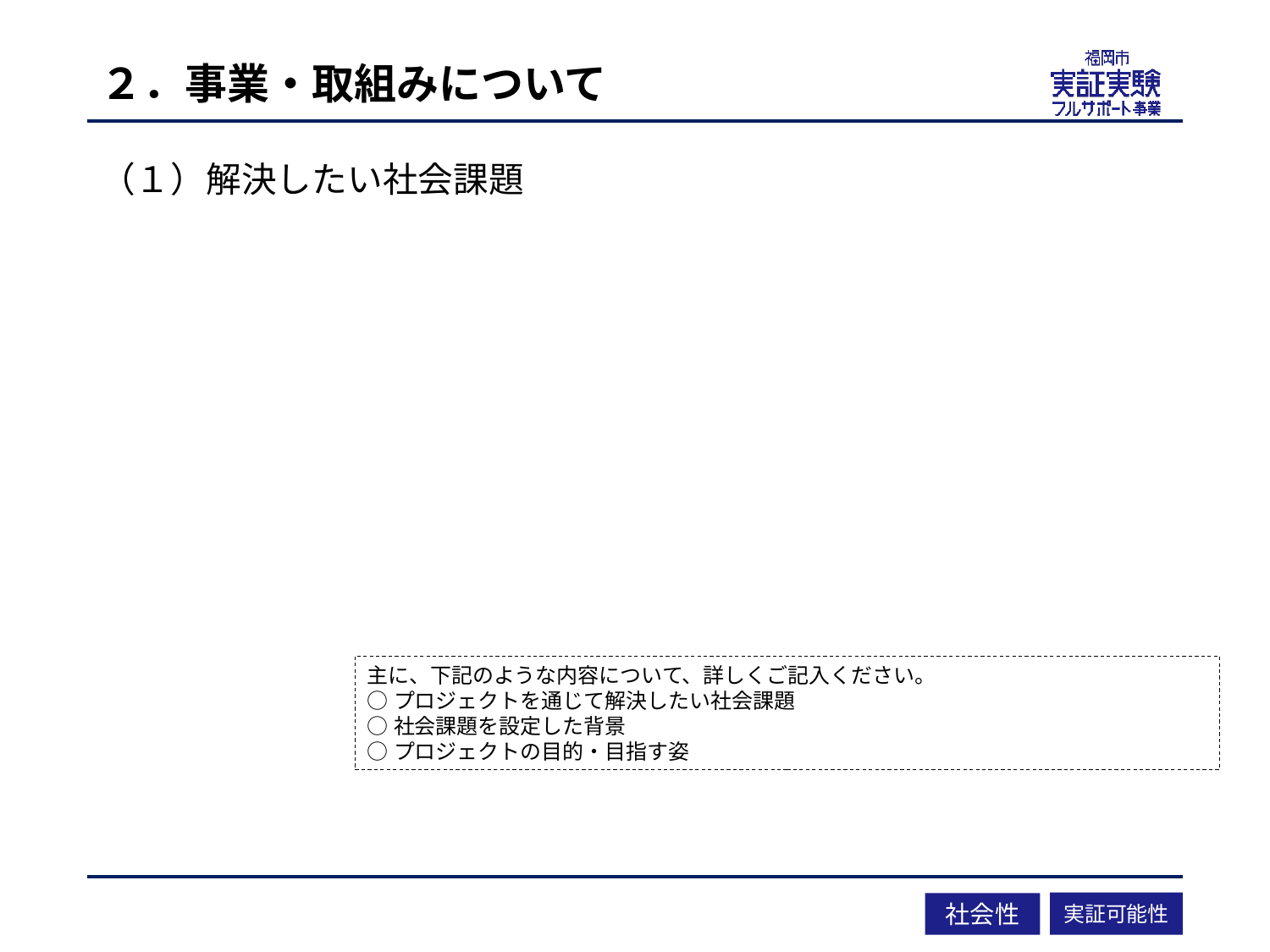

# ２．事業・取組みについて
（１）解決したい社会課題

主に、下記のような内容について、詳しくご記入ください。
○プロジェクトを通じて解決したい社会課題
○社会課題を設定した背景
○プロジェクトの目的・目指す姿
実証可能性
社会性